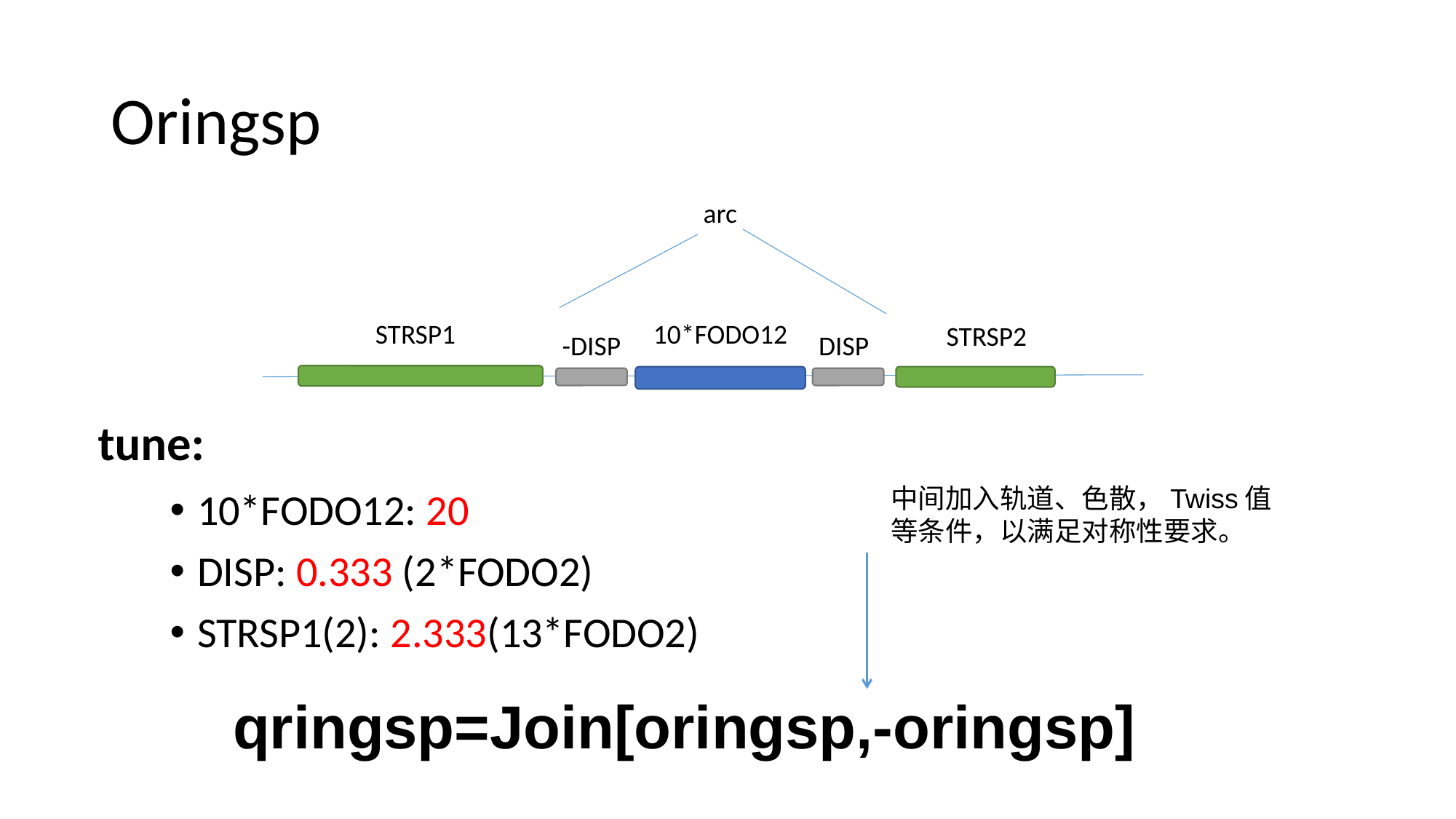

# Oringsp
arc

10*FODO12: 20
DISP: 0.333 (2*FODO2)
STRSP1(2): 2.333(13*FODO2)
STRSP1
10*FODO12
STRSP2
-DISP
DISP

tune:
中间加入轨道、色散，Twiss值等条件，以满足对称性要求。
qringsp=Join[oringsp,-oringsp]